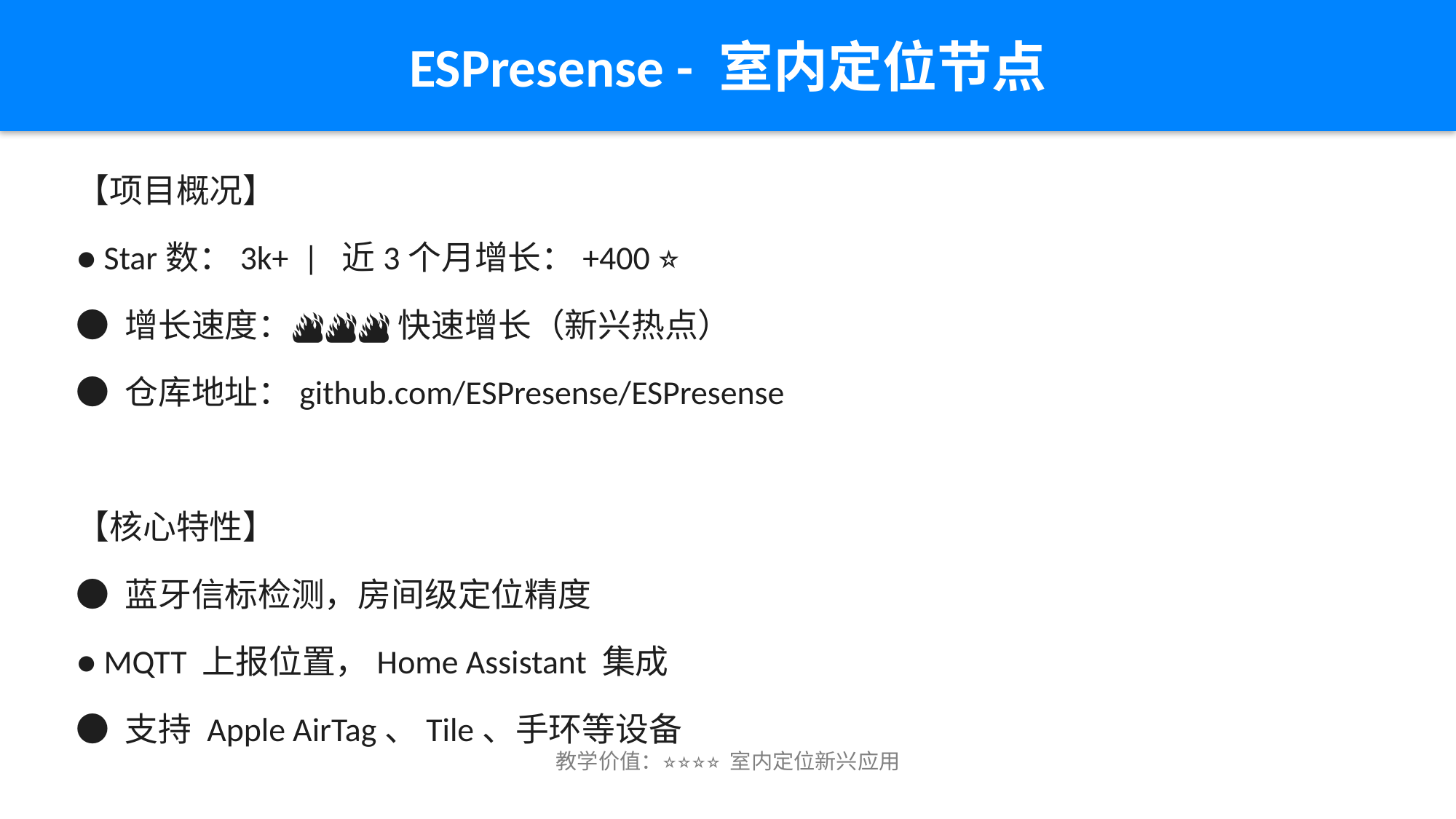

ESPresense - 室内定位节点
【项目概况】
● Star数：3k+  |  近3个月增长：+400 ⭐
● 增长速度：🔥🔥🔥 快速增长（新兴热点）
● 仓库地址：github.com/ESPresense/ESPresense

【核心特性】
● 蓝牙信标检测，房间级定位精度
● MQTT 上报位置，Home Assistant 集成
● 支持 Apple AirTag、Tile、手环等设备

【ESP32S3优势】蓝牙性能更好，支持更多同时连接

【适用场景】智能家居人员定位、资产追踪、养老陪护监测
教学价值：⭐⭐⭐⭐  室内定位新兴应用